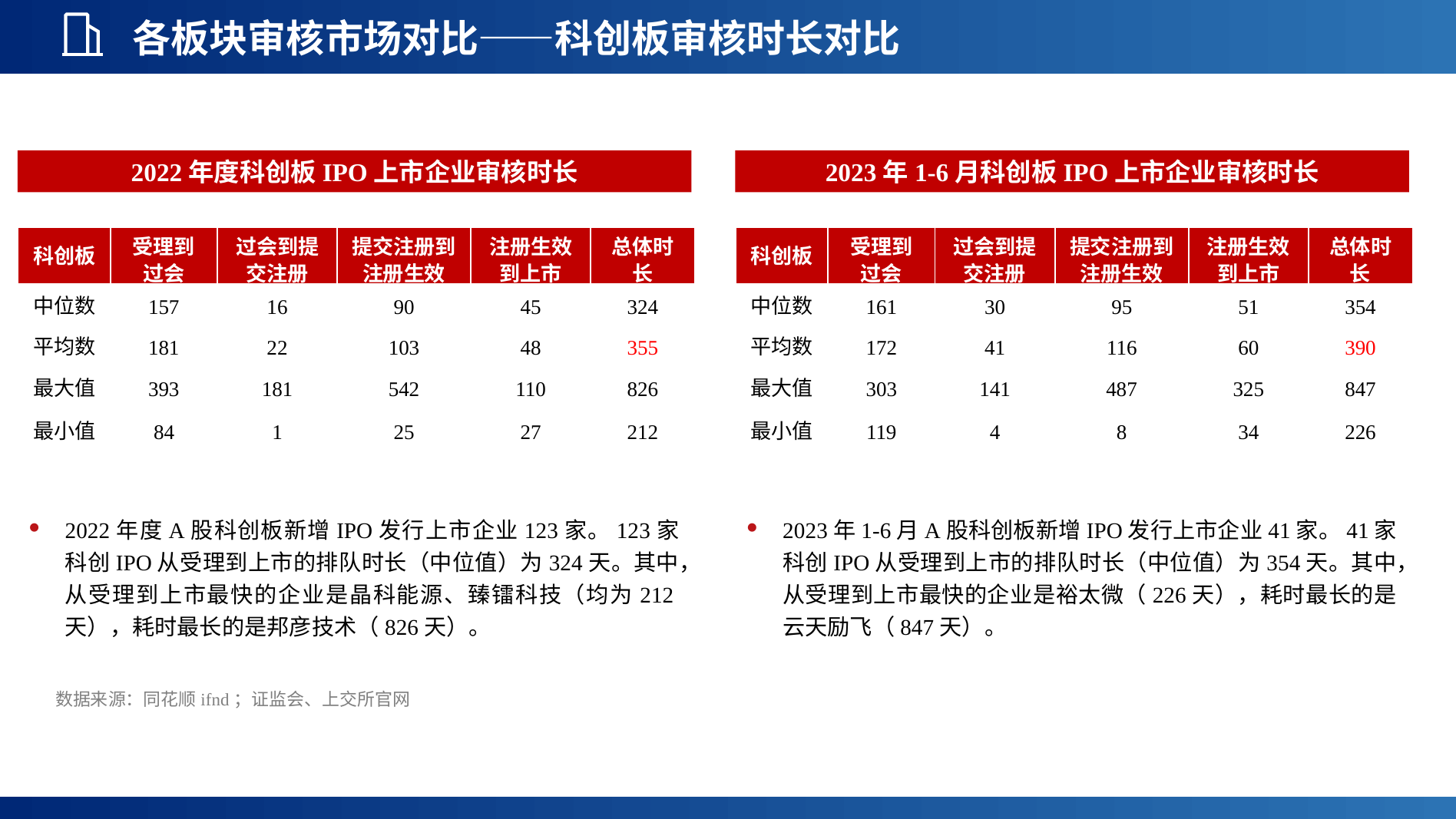

各板块审核市场对比——科创板审核时长对比

2022年度科创板IPO上市企业审核时长
2023年1-6月科创板IPO上市企业审核时长
| 科创板 | 受理到过会 | 过会到提交注册 | 提交注册到注册生效 | 注册生效到上市 | 总体时长 |
| --- | --- | --- | --- | --- | --- |
| 中位数 | 157 | 16 | 90 | 45 | 324 |
| 平均数 | 181 | 22 | 103 | 48 | 355 |
| 最大值 | 393 | 181 | 542 | 110 | 826 |
| 最小值 | 84 | 1 | 25 | 27 | 212 |
| 科创板 | 受理到过会 | 过会到提交注册 | 提交注册到注册生效 | 注册生效到上市 | 总体时长 |
| --- | --- | --- | --- | --- | --- |
| 中位数 | 161 | 30 | 95 | 51 | 354 |
| 平均数 | 172 | 41 | 116 | 60 | 390 |
| 最大值 | 303 | 141 | 487 | 325 | 847 |
| 最小值 | 119 | 4 | 8 | 34 | 226 |
2022年度A股科创板新增IPO发行上市企业123家。123家科创IPO从受理到上市的排队时长（中位值）为324天。其中，从受理到上市最快的企业是晶科能源、臻镭科技（均为212天），耗时最长的是邦彦技术（826天）。
2023年1-6月A股科创板新增IPO发行上市企业41家。41家科创IPO从受理到上市的排队时长（中位值）为354天。其中，从受理到上市最快的企业是裕太微（226天），耗时最长的是云天励飞（847天）。
数据来源：同花顺ifnd；证监会、上交所官网